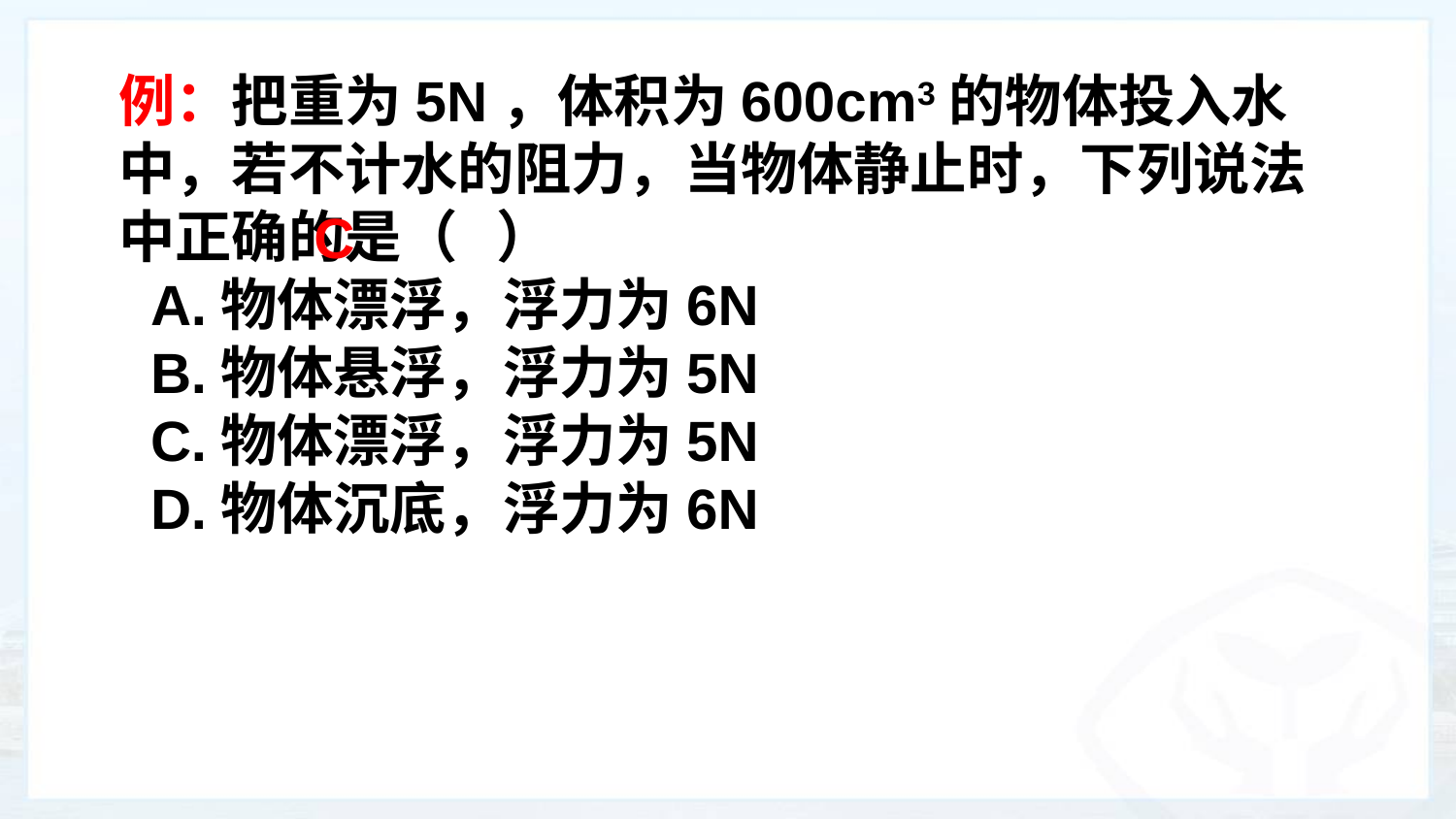

例：把重为5N，体积为600cm3的物体投入水中，若不计水的阻力，当物体静止时，下列说法中正确的是（   ）
  A.物体漂浮，浮力为6N
  B.物体悬浮，浮力为5N
  C.物体漂浮，浮力为5N
  D.物体沉底，浮力为6N
C